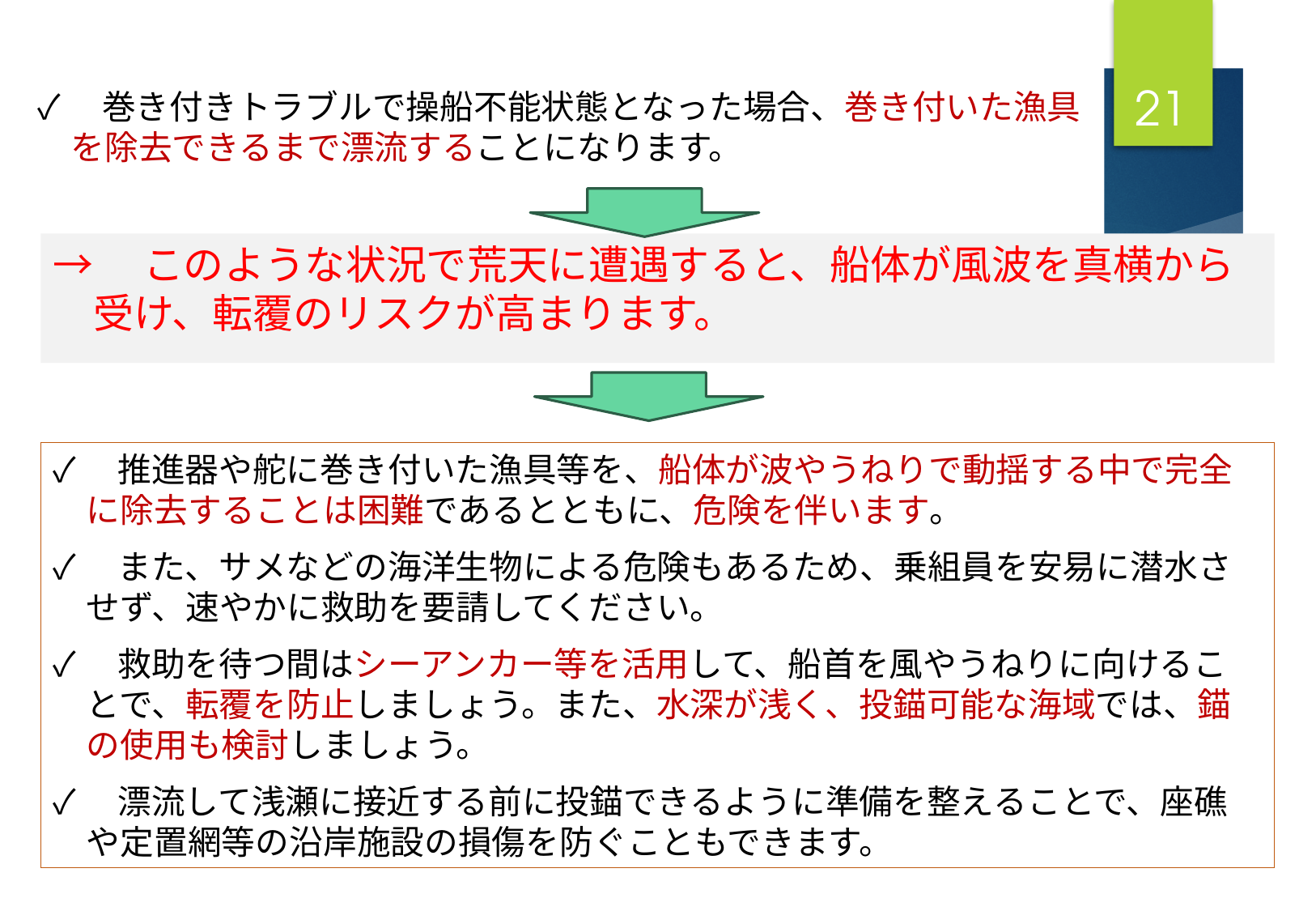

✓　巻き付きトラブルで操船不能状態となった場合、巻き付いた漁具
　を除去できるまで漂流することになります。

21

→　このような状況で荒天に遭遇すると、船体が風波を真横から
　受け、転覆のリスクが高まります。

✓　推進器や舵に巻き付いた漁具等を、船体が波やうねりで動揺する中で完全
　に除去することは困難であるとともに、危険を伴います。

✓　また、サメなどの海洋生物による危険もあるため、乗組員を安易に潜水さ
　せず、速やかに救助を要請してください。

✓　救助を待つ間はシーアンカー等を活用して、船首を風やうねりに向けるこ
　とで、転覆を防止しましょう。また、水深が浅く、投錨可能な海域では、錨
　の使用も検討しましょう。

✓　漂流して浅瀬に接近する前に投錨できるように準備を整えることで、座礁
　や定置網等の沿岸施設の損傷を防ぐこともできます。
21